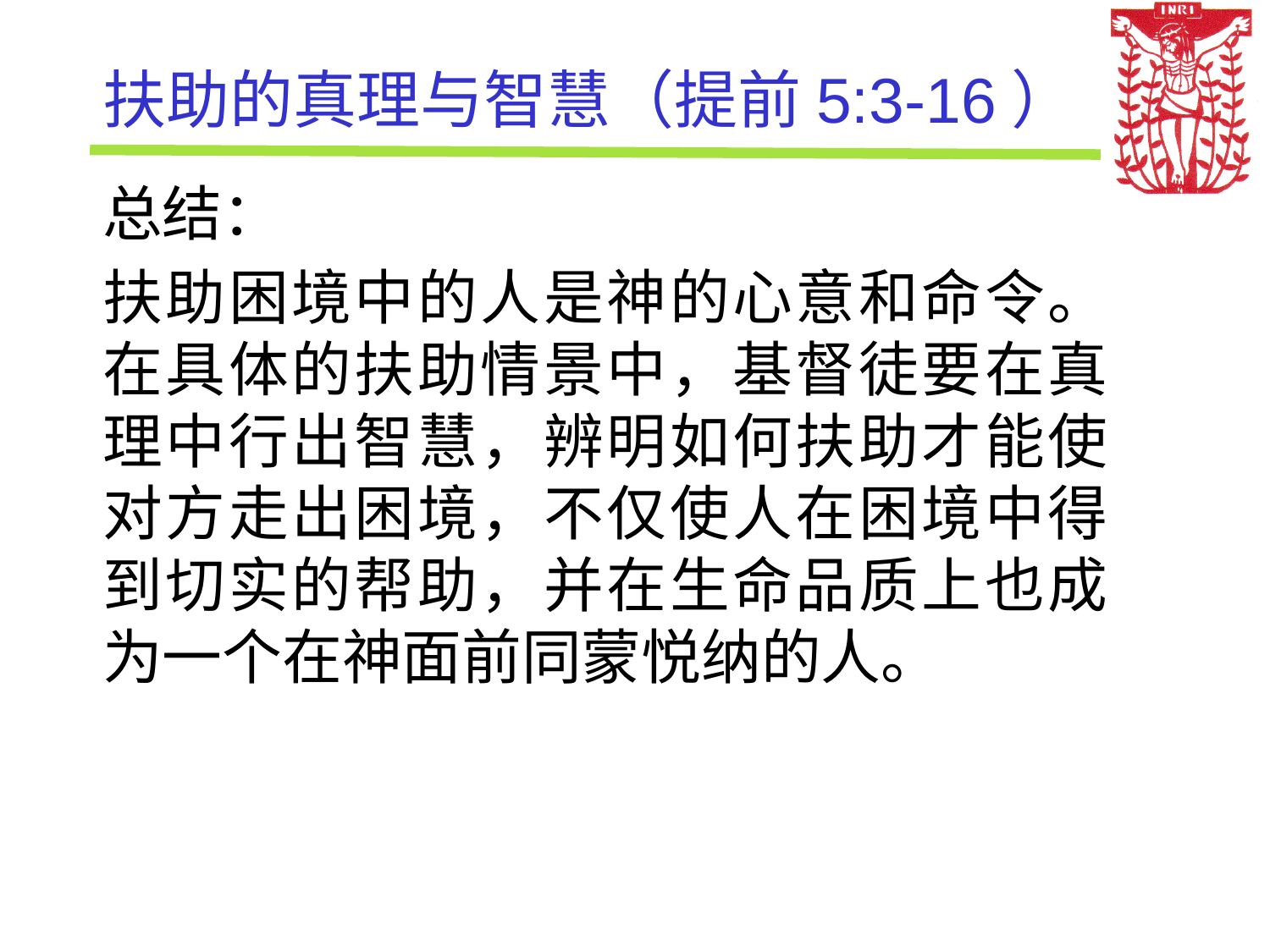

# 扶助的真理与智慧（提前5:3-16）
总结：
扶助困境中的人是神的心意和命令。在具体的扶助情景中，基督徒要在真理中行出智慧，辨明如何扶助才能使对方走出困境，不仅使人在困境中得到切实的帮助，并在生命品质上也成为一个在神面前同蒙悦纳的人。